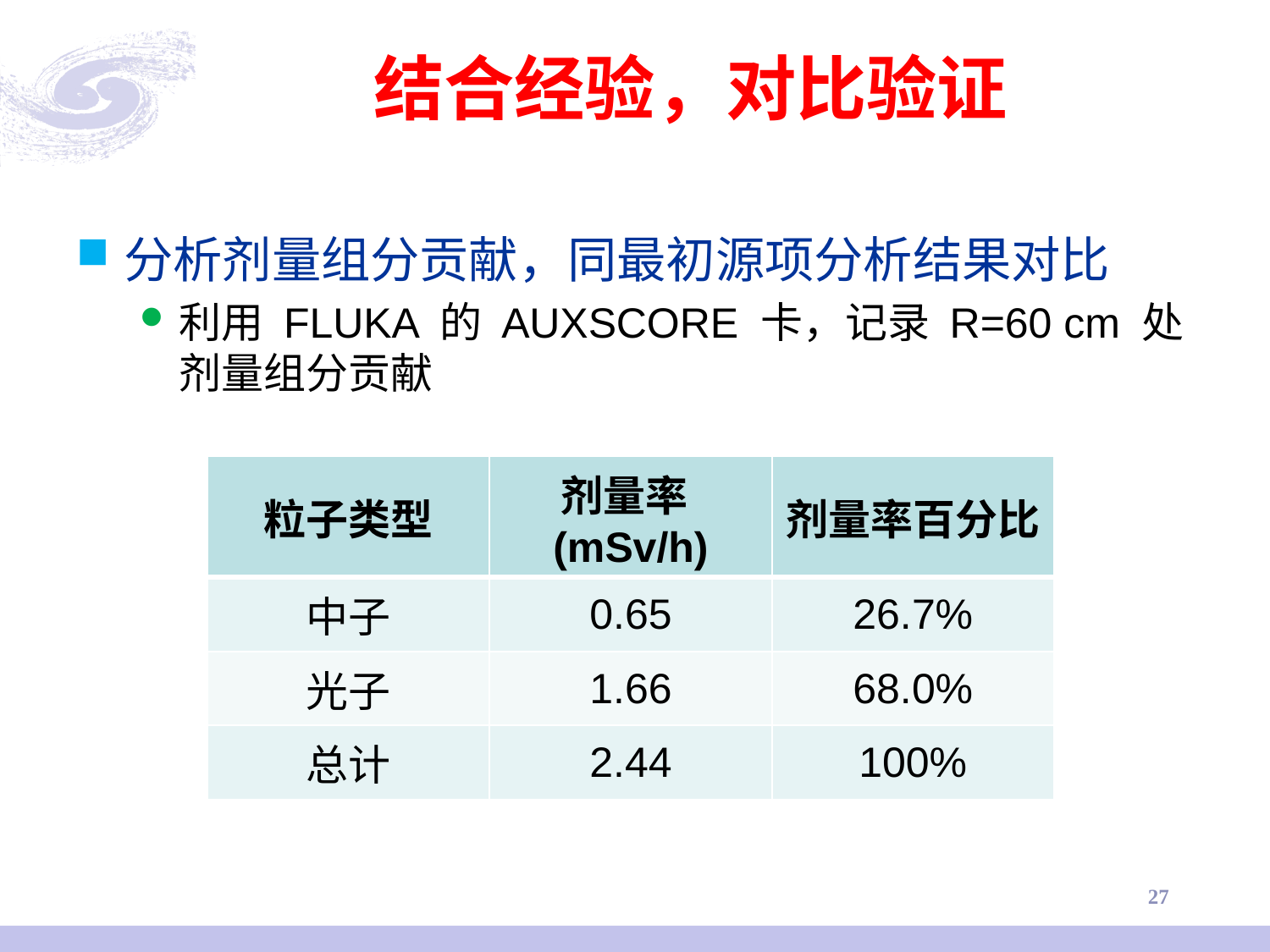

# 结合经验，对比验证
分析剂量组分贡献，同最初源项分析结果对比
利用 FLUKA 的 AUXSCORE 卡，记录 R=60 cm 处剂量组分贡献
| 粒子类型 | 剂量率(mSv/h) | 剂量率百分比 |
| --- | --- | --- |
| 中子 | 0.65 | 26.7% |
| 光子 | 1.66 | 68.0% |
| 总计 | 2.44 | 100% |
27